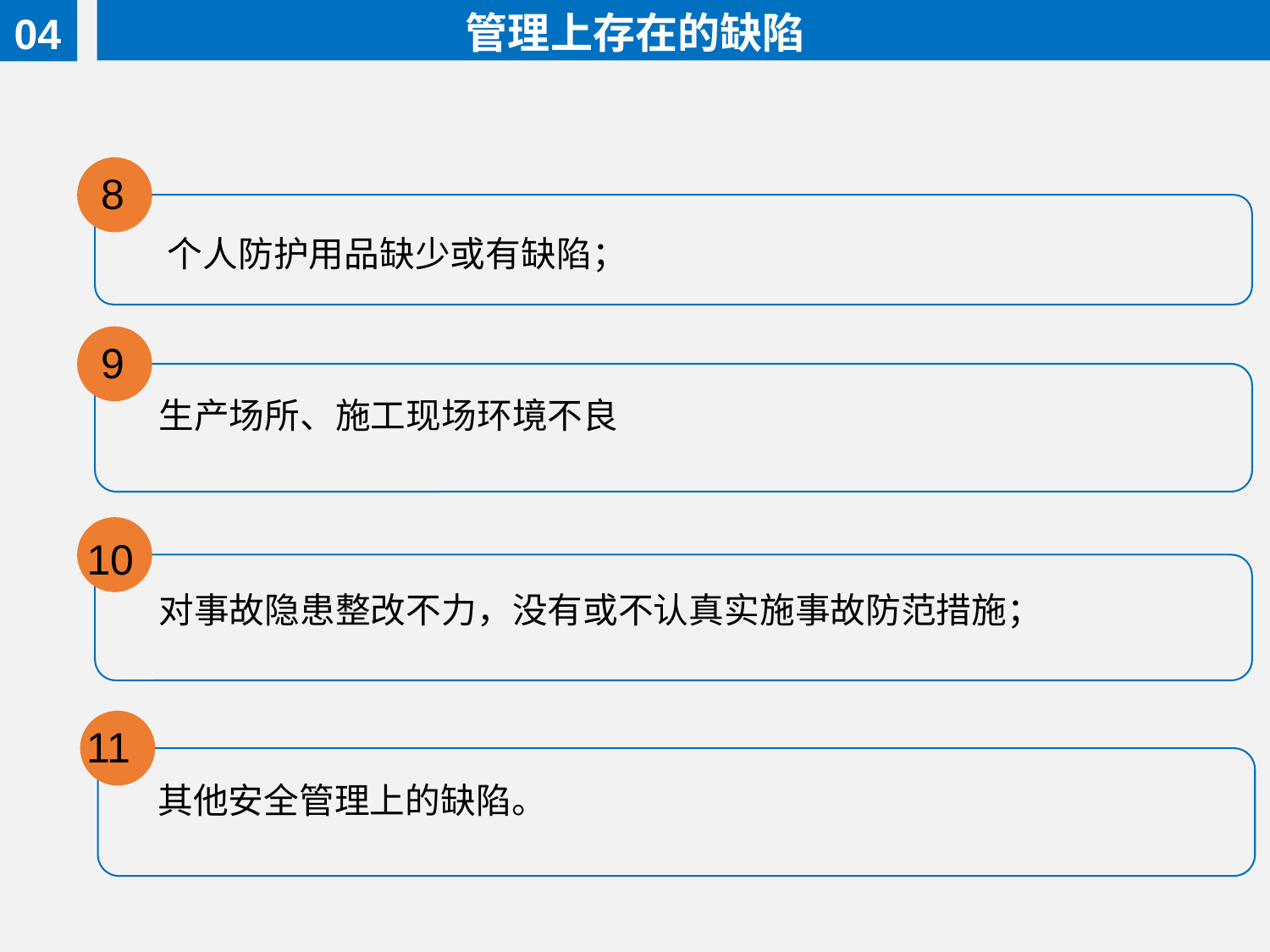

管理上存在的缺陷
04

8

个人防护用品缺少或有缺陷；

9

生产场所、施工现场环境不良

10

对事故隐患整改不力，没有或不认真实施事故防范措施；

11

其他安全管理上的缺陷。